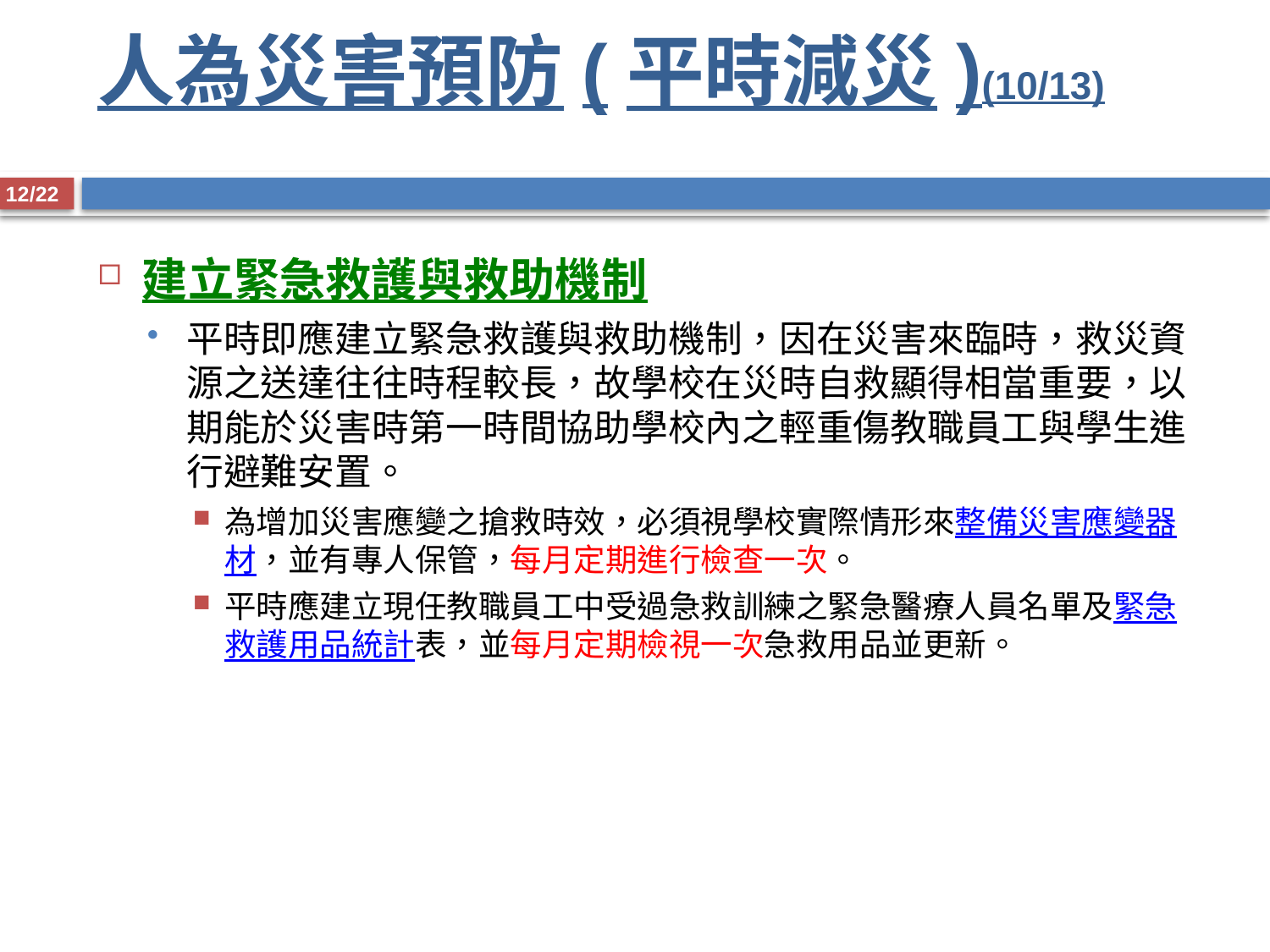

# 人為災害預防(平時減災)(10/13)
12/22
建立緊急救護與救助機制
平時即應建立緊急救護與救助機制，因在災害來臨時，救災資源之送達往往時程較長，故學校在災時自救顯得相當重要，以期能於災害時第一時間協助學校內之輕重傷教職員工與學生進行避難安置。
為增加災害應變之搶救時效，必須視學校實際情形來整備災害應變器材，並有專人保管，每月定期進行檢查一次。
平時應建立現任教職員工中受過急救訓練之緊急醫療人員名單及緊急救護用品統計表，並每月定期檢視一次急救用品並更新。